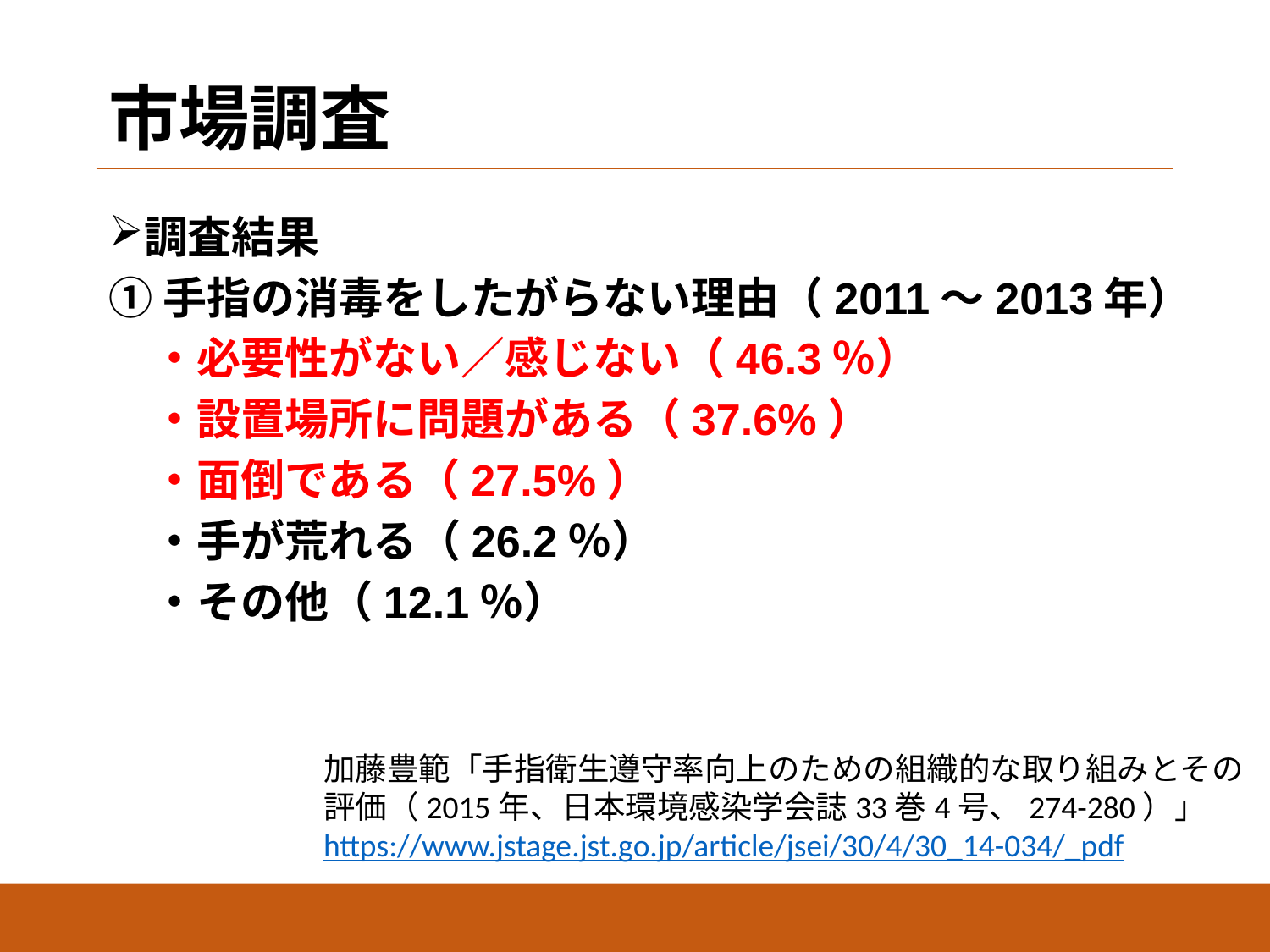

市場調査
調査結果
①手指の消毒をしたがらない理由（2011～2013年）
　・必要性がない／感じない（46.3％）
　・設置場所に問題がある（37.6%）
　・面倒である（27.5%）
　・手が荒れる（26.2％）
　・その他（12.1％）

調査結果
　①タピろうが必要な理由

加藤豊範「手指衛生遵守率向上のための組織的な取り組みとその評価（2015年、日本環境感染学会誌33巻4号、274-280）」
https://www.jstage.jst.go.jp/article/jsei/30/4/30_14-034/_pdf